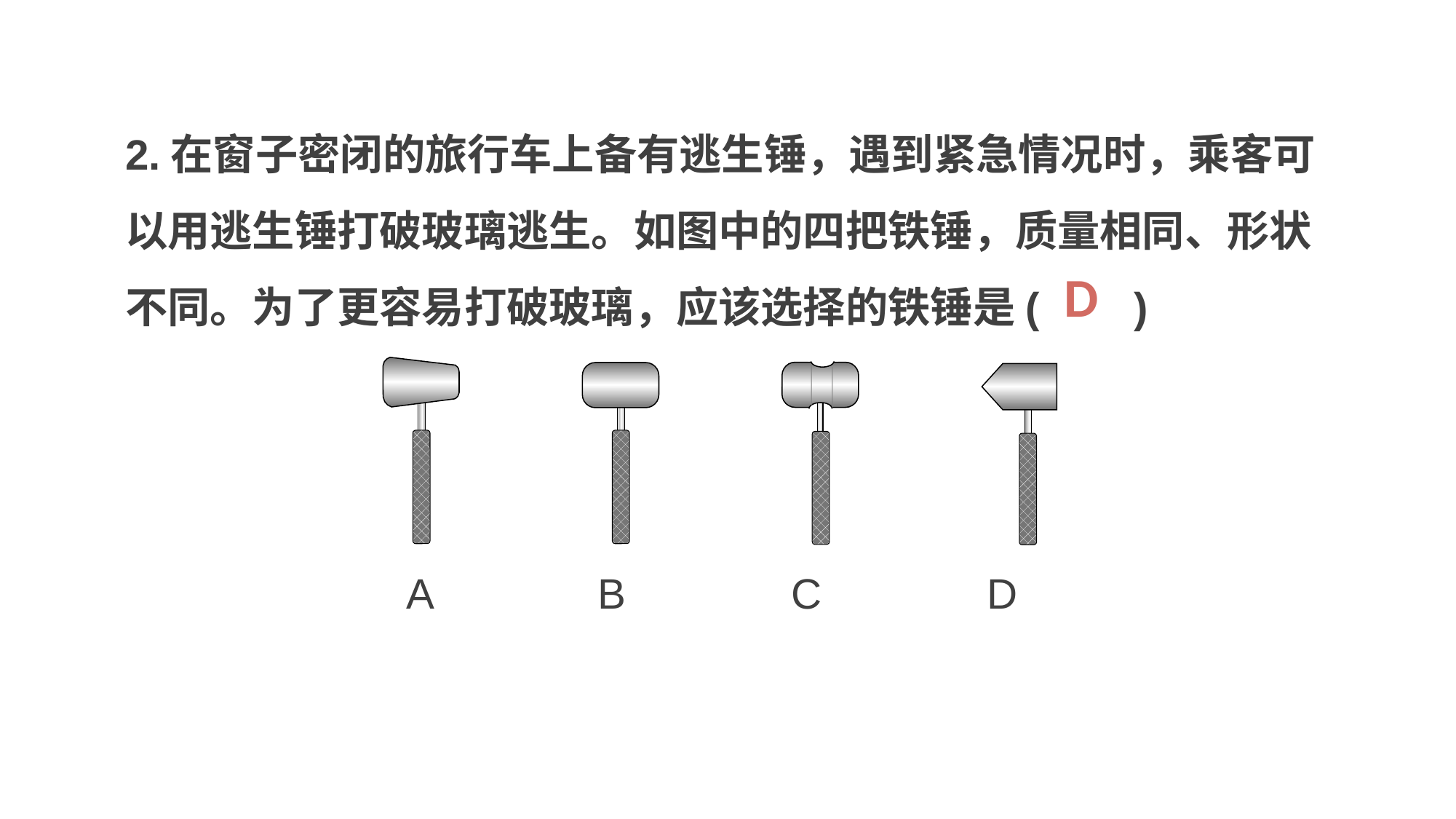

2.在窗子密闭的旅行车上备有逃生锤，遇到紧急情况时，乘客可以用逃生锤打破玻璃逃生。如图中的四把铁锤，质量相同、形状不同。为了更容易打破玻璃，应该选择的铁锤是(        )
D

A              B              C              D